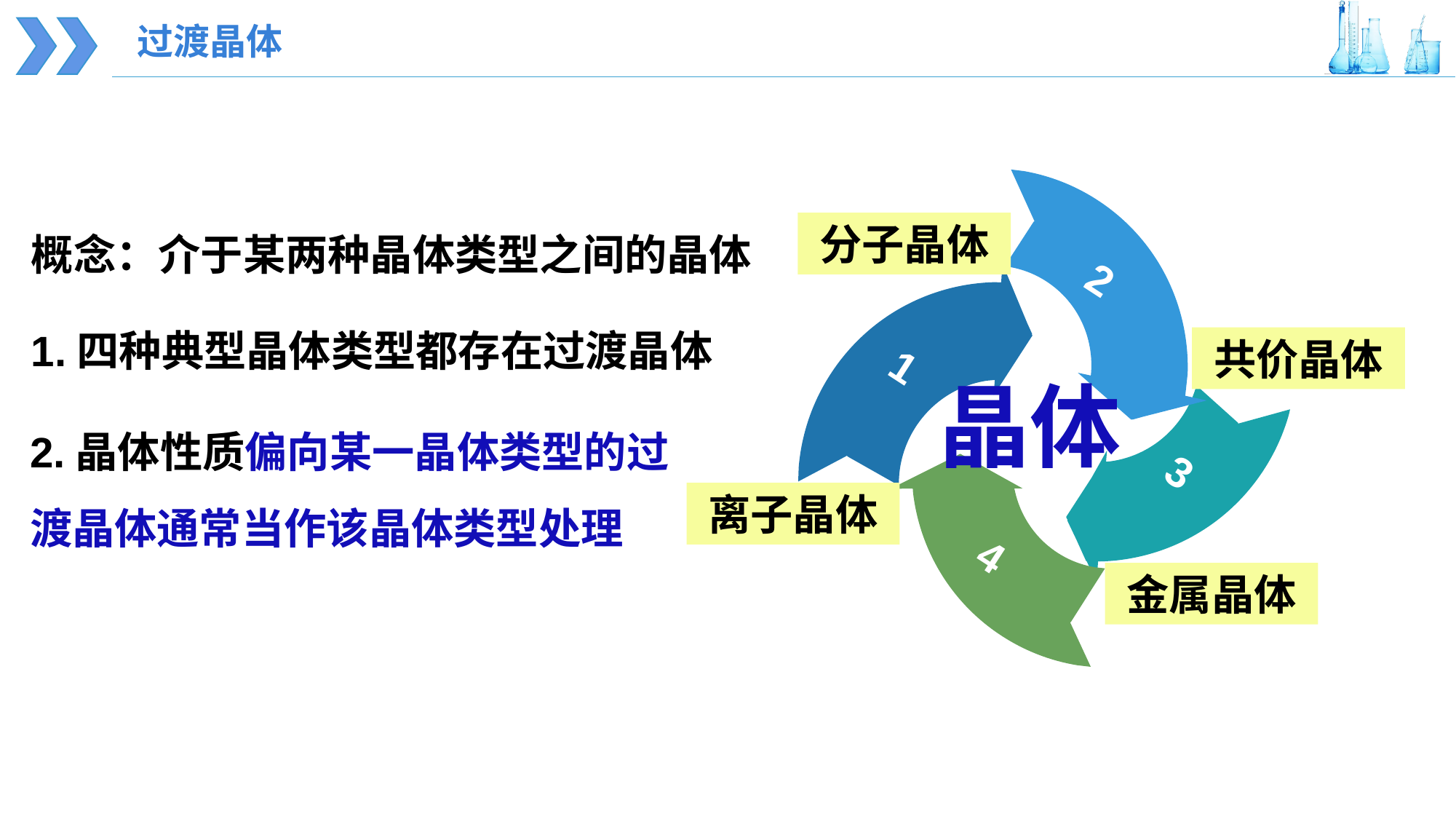

过渡晶体

2

1

3

4
分子晶体
概念：介于某两种晶体类型之间的晶体
1.四种典型晶体类型都存在过渡晶体
共价晶体
晶体
2.晶体性质偏向某一晶体类型的过渡晶体通常当作该晶体类型处理
离子晶体
金属晶体